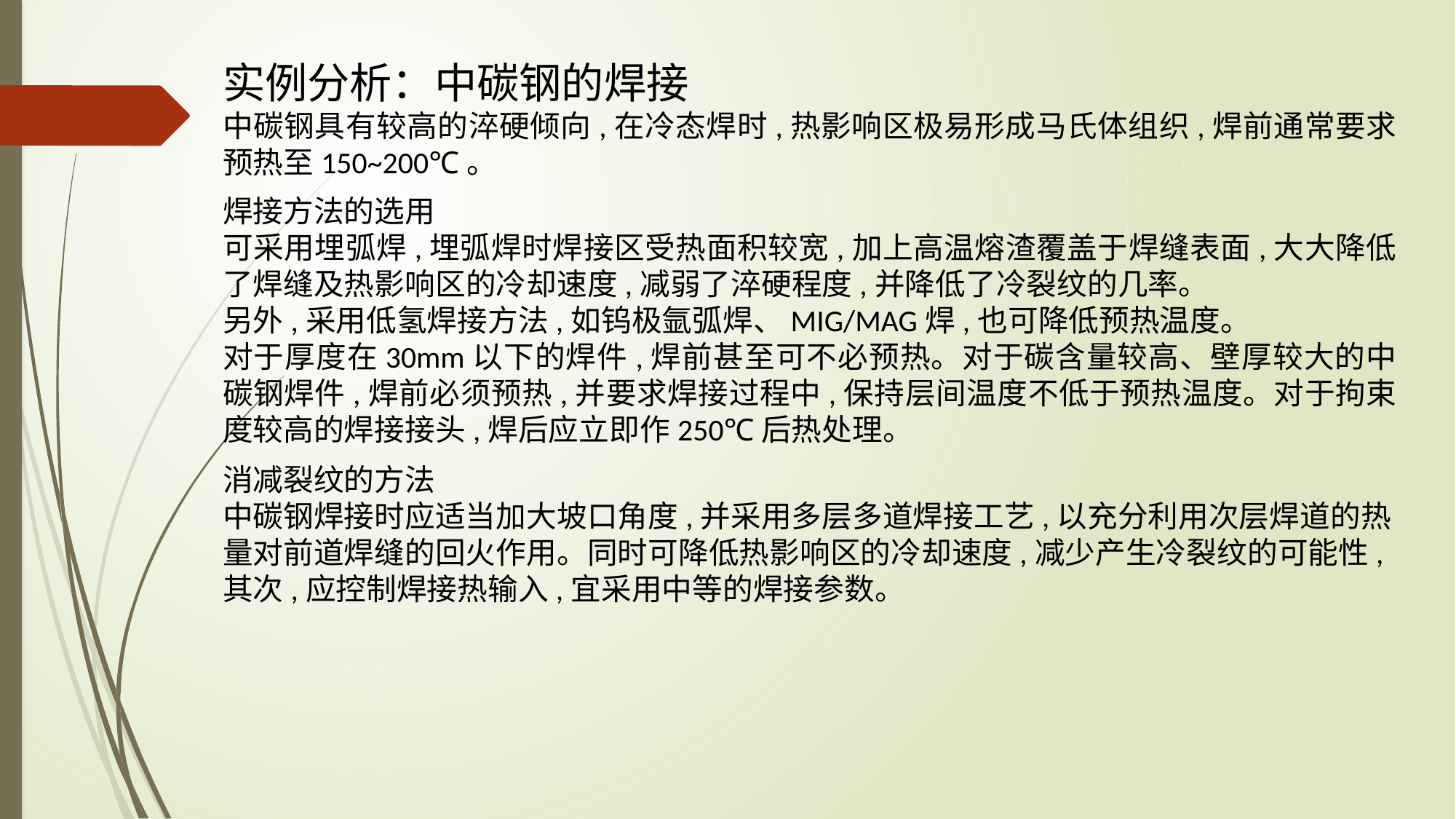

实例分析：中碳钢的焊接
中碳钢具有较高的淬硬倾向,在冷态焊时,热影响区极易形成马氏体组织,焊前通常要求预热至150~200℃。
焊接方法的选用
可采用埋弧焊,埋弧焊时焊接区受热面积较宽,加上高温熔渣覆盖于焊缝表面,大大降低了焊缝及热影响区的冷却速度,减弱了淬硬程度,并降低了冷裂纹的几率。
另外,采用低氢焊接方法,如钨极氩弧焊、MIG/MAG焊,也可降低预热温度。
对于厚度在30mm以下的焊件,焊前甚至可不必预热。对于碳含量较高、壁厚较大的中碳钢焊件,焊前必须预热,并要求焊接过程中,保持层间温度不低于预热温度。对于拘束度较高的焊接接头,焊后应立即作250℃后热处理。
消减裂纹的方法
中碳钢焊接时应适当加大坡口角度,并采用多层多道焊接工艺,以充分利用次层焊道的热量对前道焊缝的回火作用。同时可降低热影响区的冷却速度,减少产生冷裂纹的可能性,其次,应控制焊接热输入,宜采用中等的焊接参数。